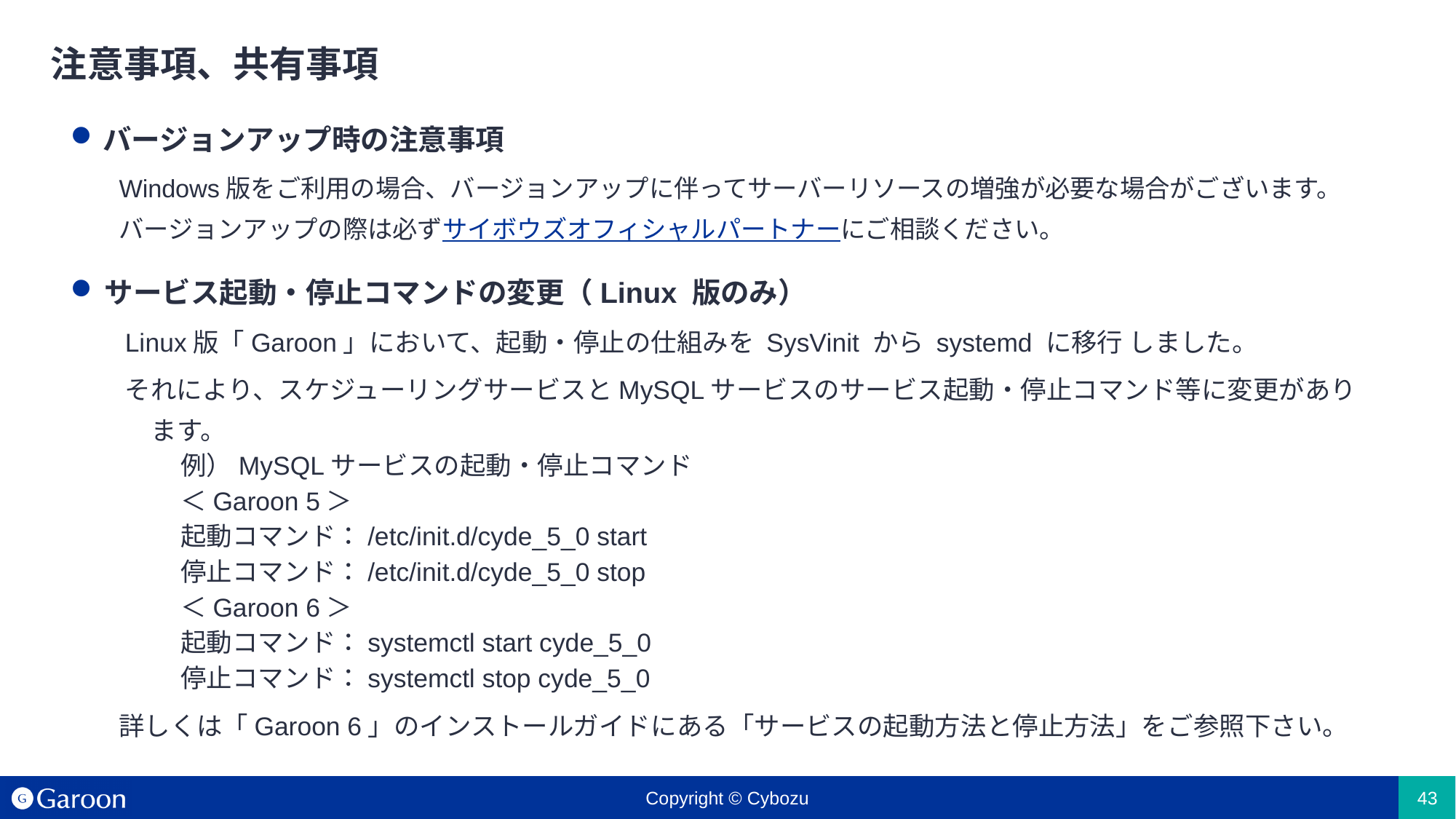

# 注意事項、共有事項
バージョンアップ時の注意事項
Windows版をご利用の場合、バージョンアップに伴ってサーバーリソースの増強が必要な場合がございます。バージョンアップの際は必ずサイボウズオフィシャルパートナーにご相談ください。
サービス起動・停止コマンドの変更（Linux 版のみ）
Linux版「Garoon」において、起動・停止の仕組みを SysVinit から systemd に移行 しました。
それにより、スケジューリングサービスとMySQLサービスのサービス起動・停止コマンド等に変更があります。
例）MySQLサービスの起動・停止コマンド
＜Garoon 5＞
起動コマンド：/etc/init.d/cyde_5_0 start
停止コマンド：/etc/init.d/cyde_5_0 stop
＜Garoon 6＞
起動コマンド：systemctl start cyde_5_0
停止コマンド：systemctl stop cyde_5_0
詳しくは「Garoon 6」のインストールガイドにある「サービスの起動方法と停止方法」をご参照下さい。